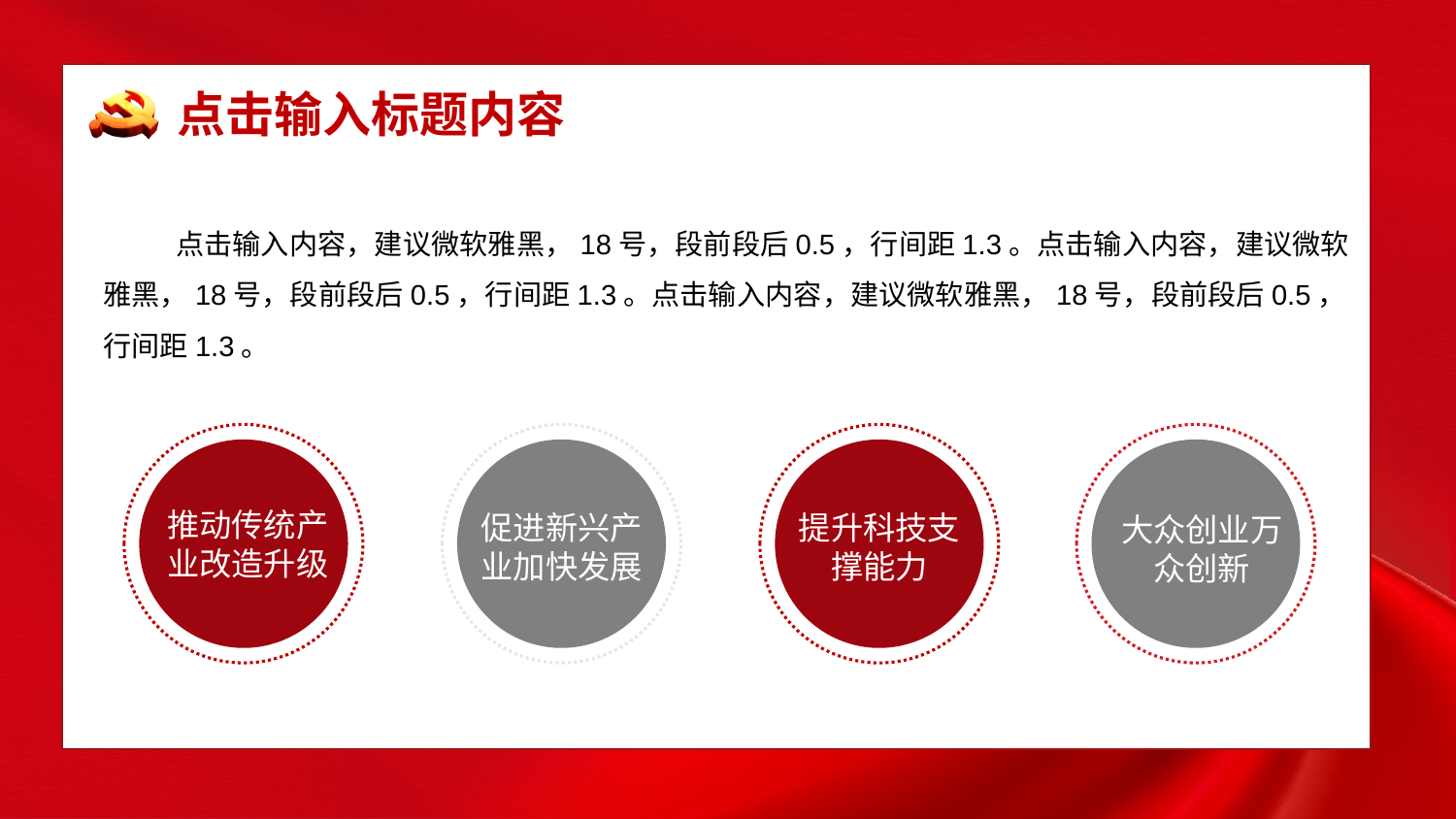

点击输入内容，建议微软雅黑，18号，段前段后0.5，行间距1.3。点击输入内容，建议微软雅黑，18号，段前段后0.5，行间距1.3。点击输入内容，建议微软雅黑，18号，段前段后0.5，行间距1.3。

推动传统产业改造升级

促进新兴产业加快发展

提升科技支撑能力

大众创业万众创新